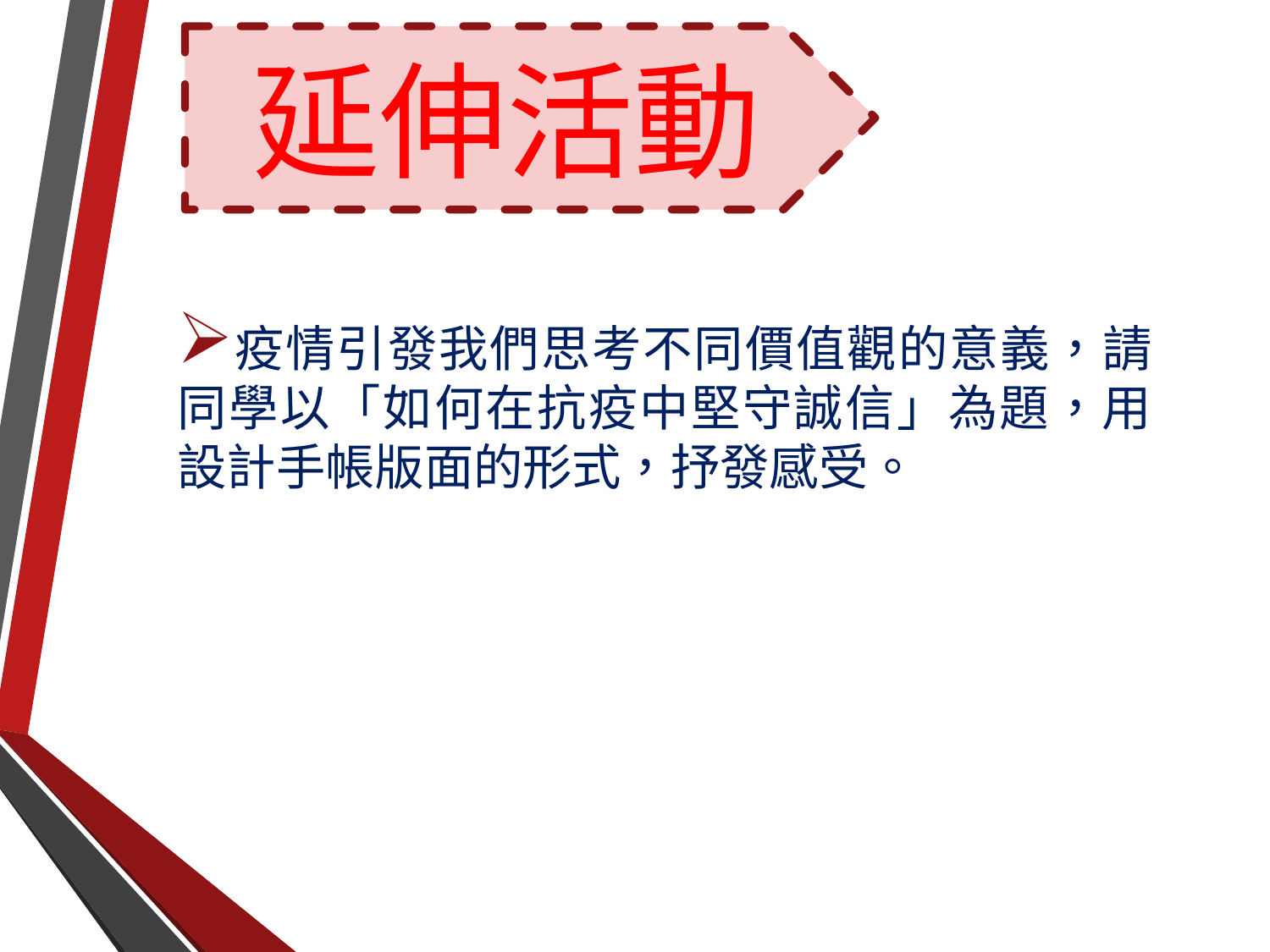

延伸活動
疫情引發我們思考不同價值觀的意義，請同學以「如何在抗疫中堅守誠信」為題，用設計手帳版面的形式，抒發感受。